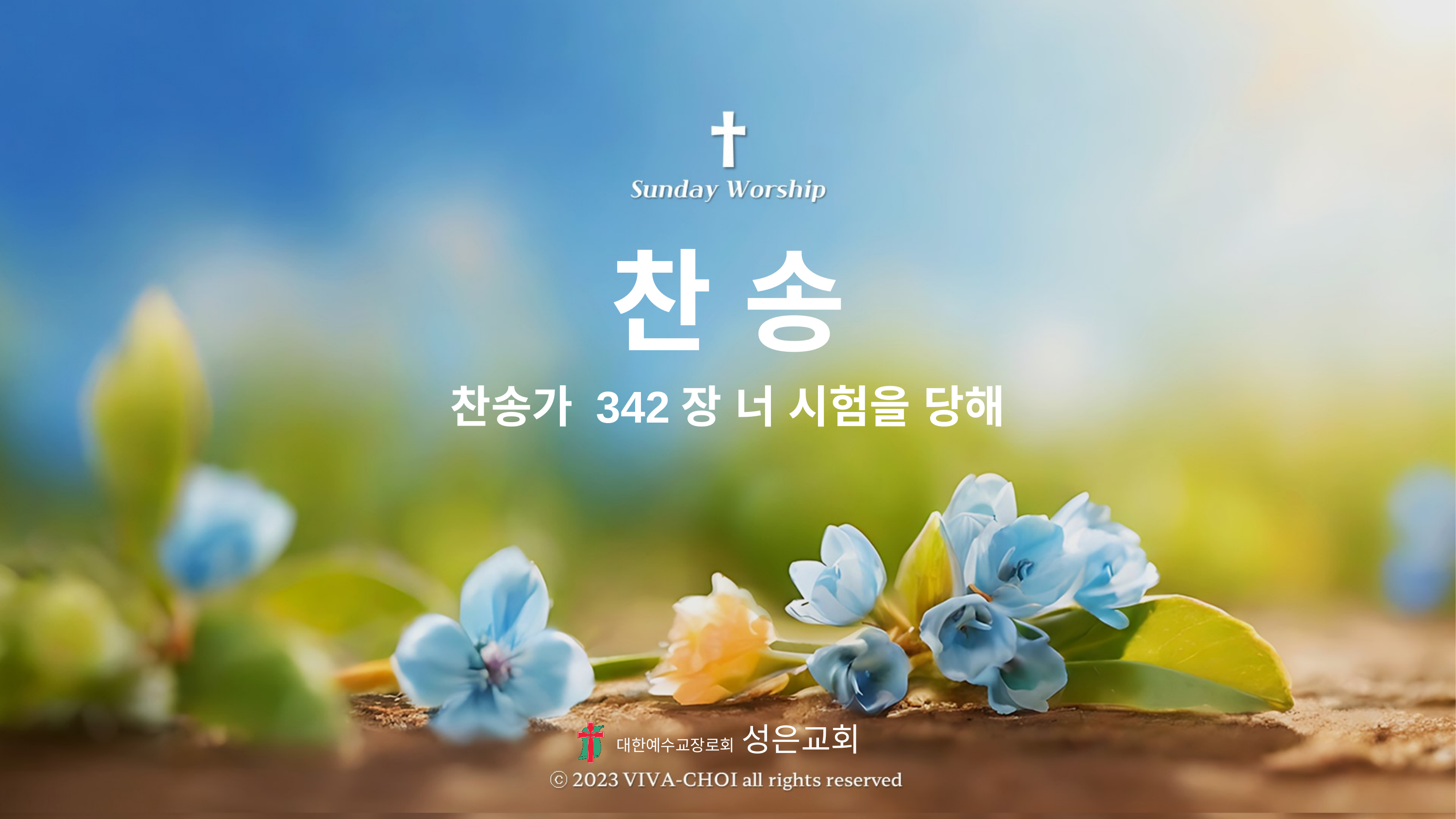

찬 송
찬송가 342장 너 시험을 당해